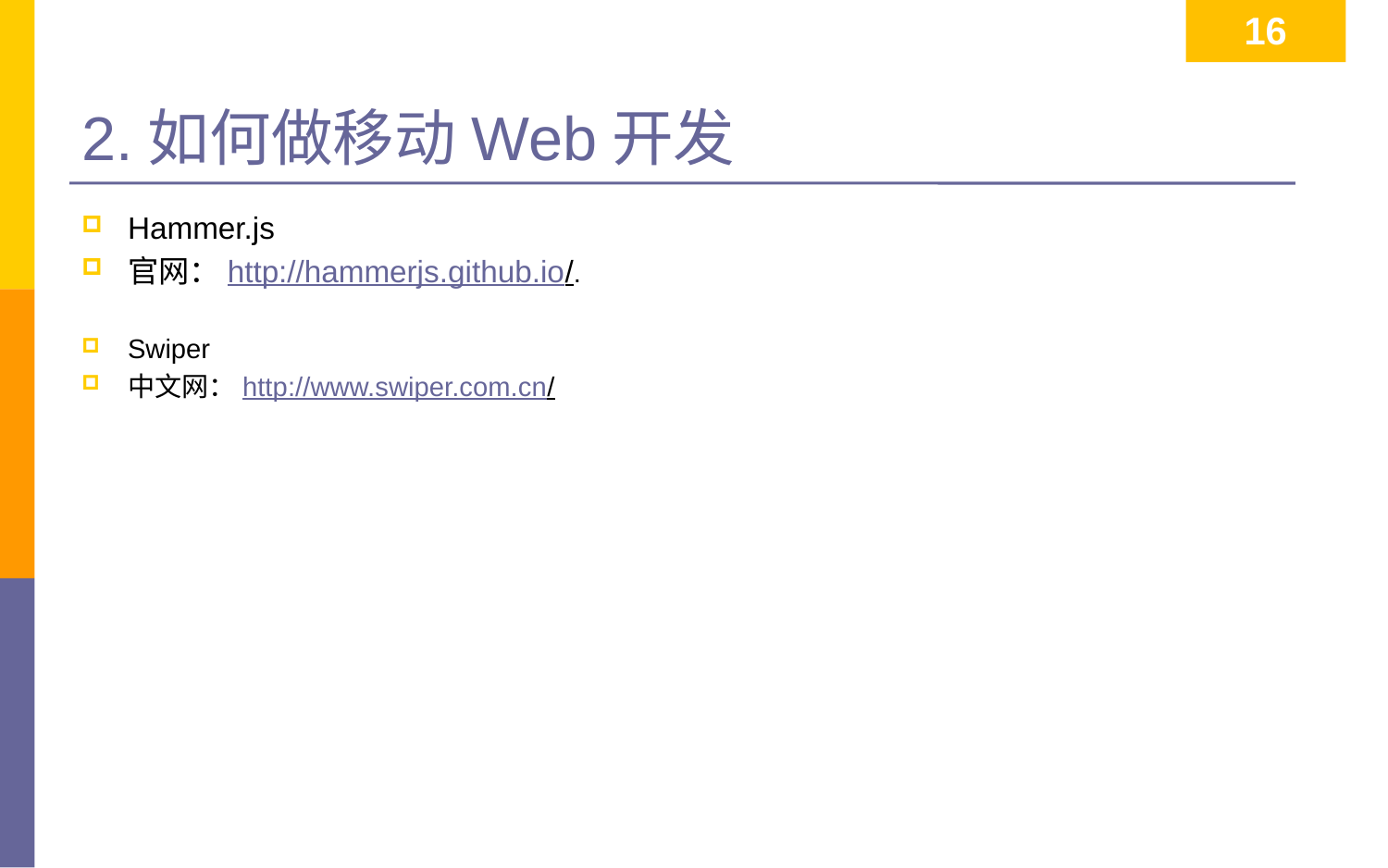

16
# 2.如何做移动Web开发

Hammer.js
官网：http://hammerjs.github.io/.

Swiper
中文网：http://www.swiper.com.cn/